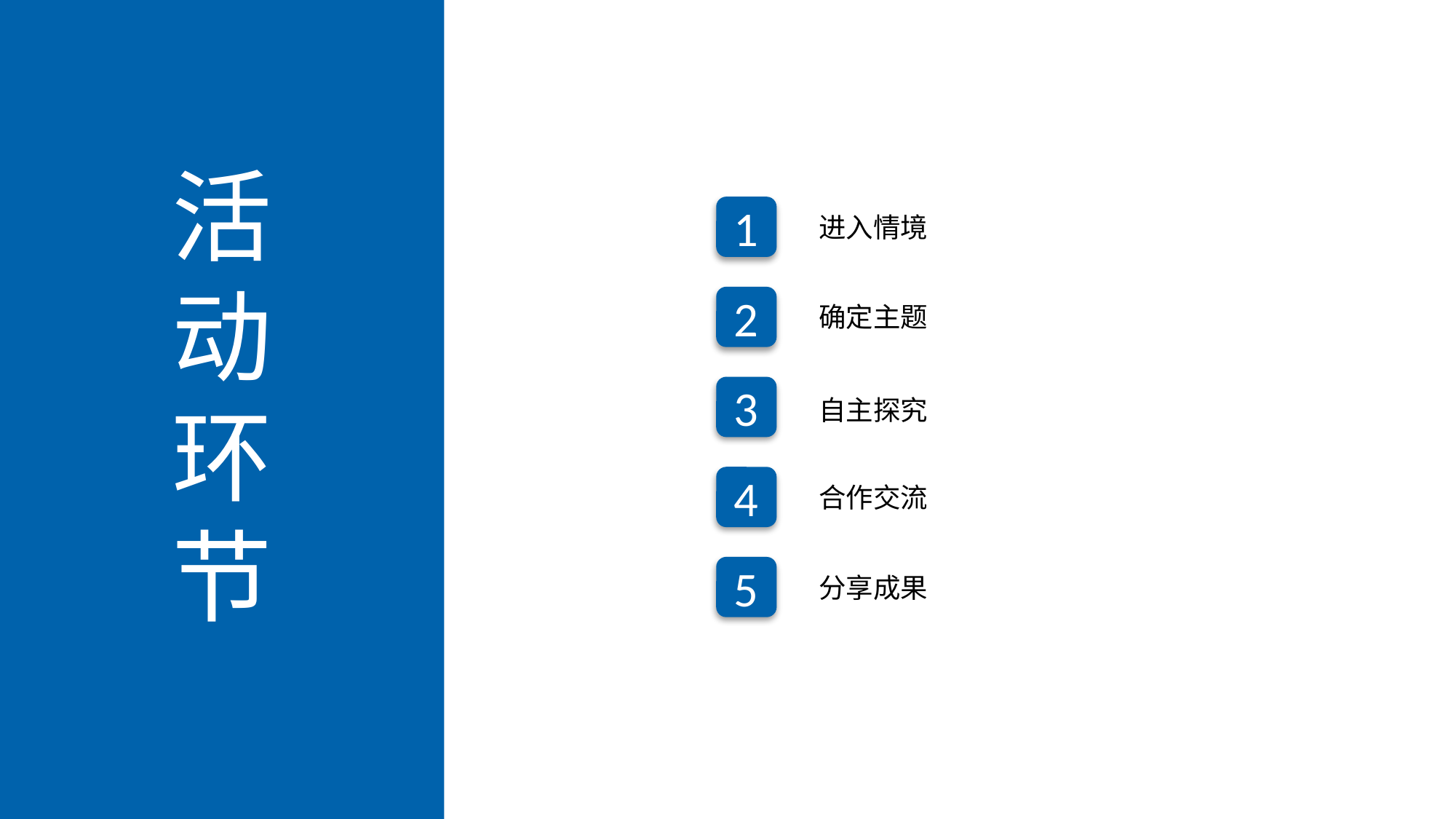

活动环节
1
进入情境
2
确定主题
3
自主探究
4
合作交流
5
分享成果